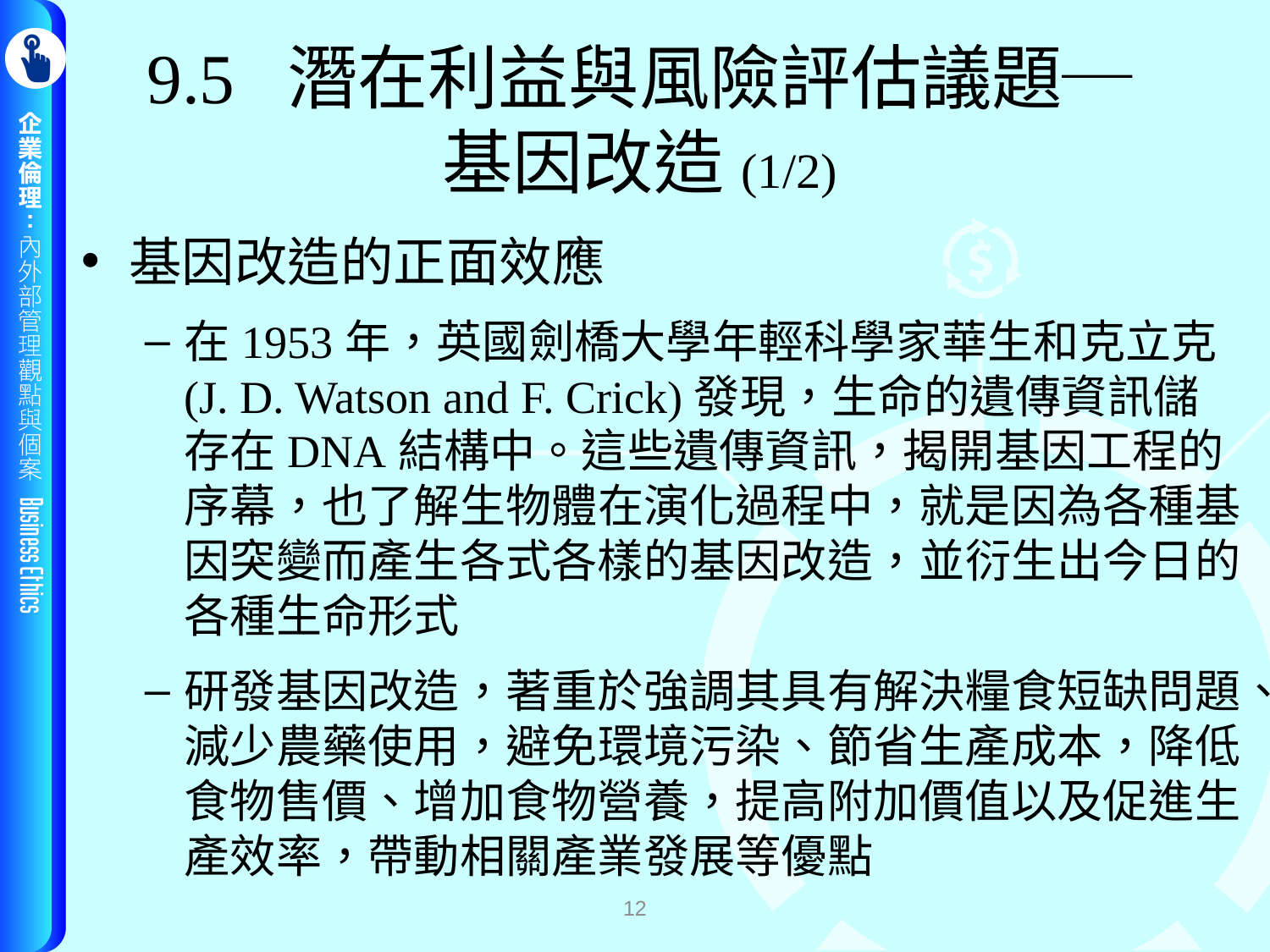

# 9.5  潛在利益與風險評估議題─ 基因改造(1/2)
基因改造的正面效應
在1953年，英國劍橋大學年輕科學家華生和克立克(J. D. Watson and F. Crick)發現，生命的遺傳資訊儲存在DNA結構中。這些遺傳資訊，揭開基因工程的序幕，也了解生物體在演化過程中，就是因為各種基因突變而產生各式各樣的基因改造，並衍生出今日的各種生命形式
研發基因改造，著重於強調其具有解決糧食短缺問題、減少農藥使用，避免環境污染、節省生產成本，降低食物售價、增加食物營養，提高附加價值以及促進生產效率，帶動相關產業發展等優點
12